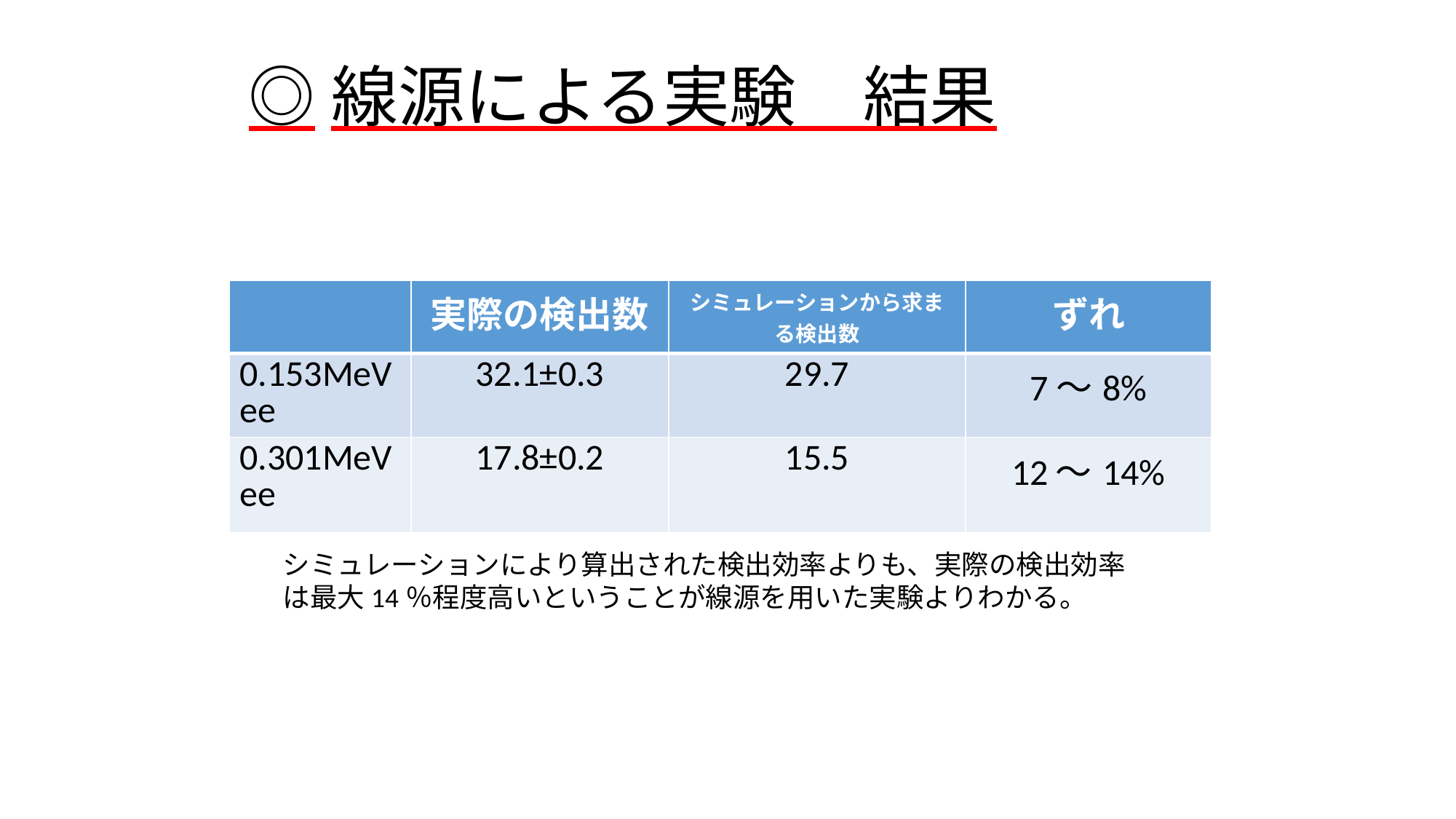

# ◎線源による実験　結果
|  | 実際の検出数 | シミュレーションから求まる検出数 | ずれ |
| --- | --- | --- | --- |
| 0.153MeVee | 32.1±0.3 | 29.7 | 7～8% |
| 0.301MeVee | 17.8±0.2 | 15.5 | 12～14% |
シミュレーションにより算出された検出効率よりも、実際の検出効率は最大14％程度高いということが線源を用いた実験よりわかる。